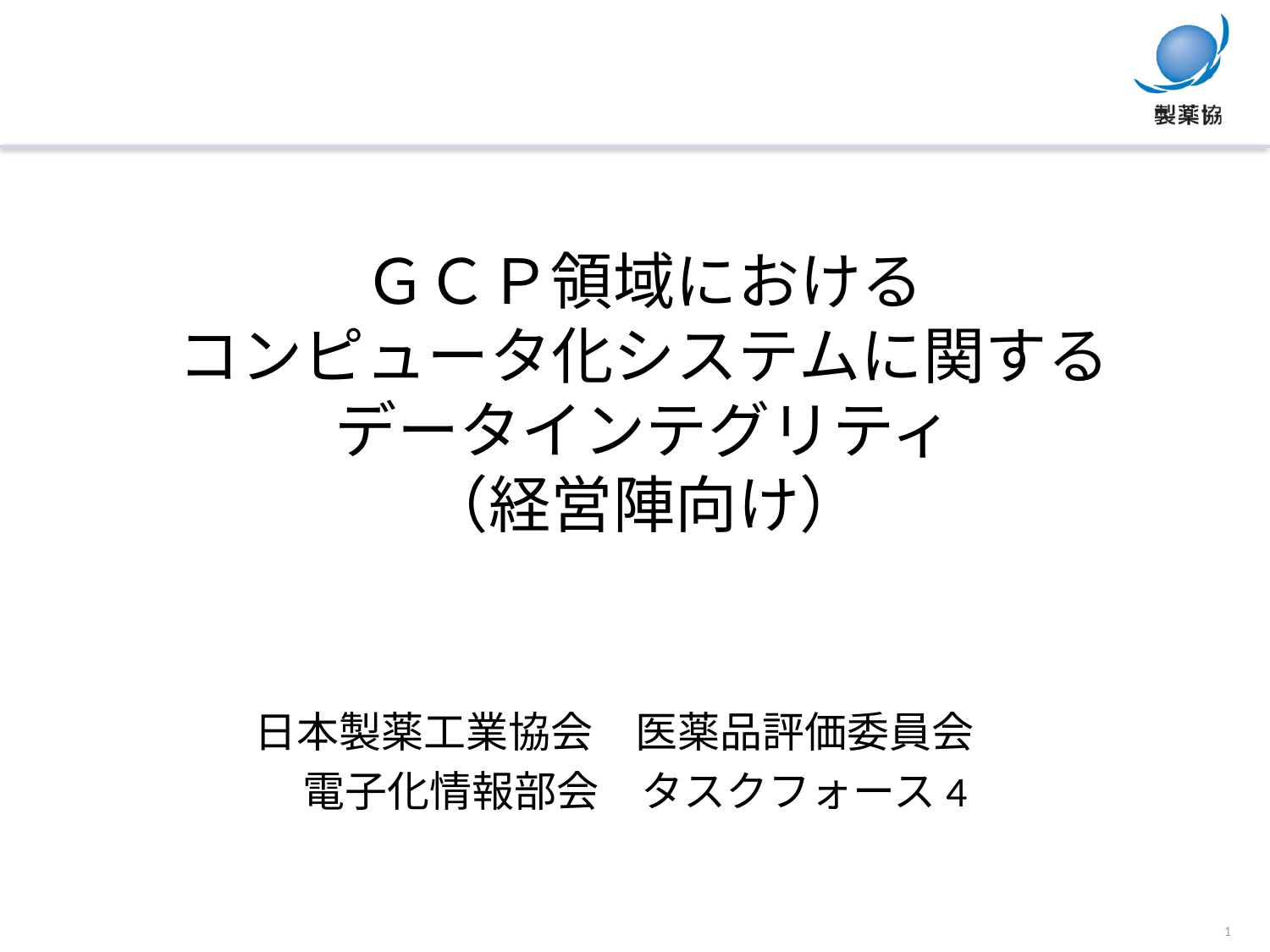

ＧＣＰ領域における
コンピュータ化システムに関する
データインテグリティ
（経営陣向け）
日本製薬工業協会　医薬品評価委員会
電子化情報部会　タスクフォース4
1